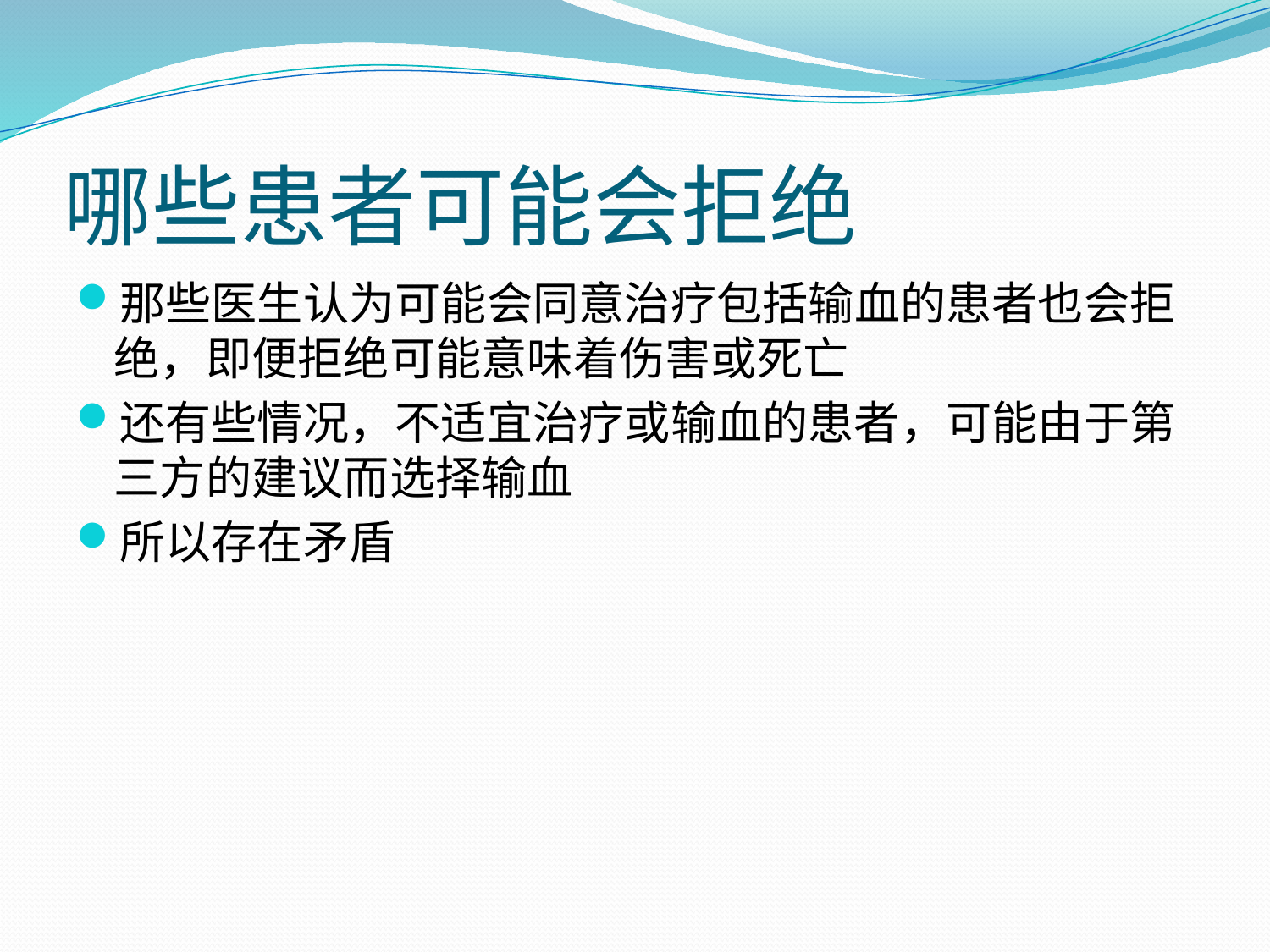

# 哪些患者可能会拒绝
那些医生认为可能会同意治疗包括输血的患者也会拒绝，即便拒绝可能意味着伤害或死亡
还有些情况，不适宜治疗或输血的患者，可能由于第三方的建议而选择输血
所以存在矛盾